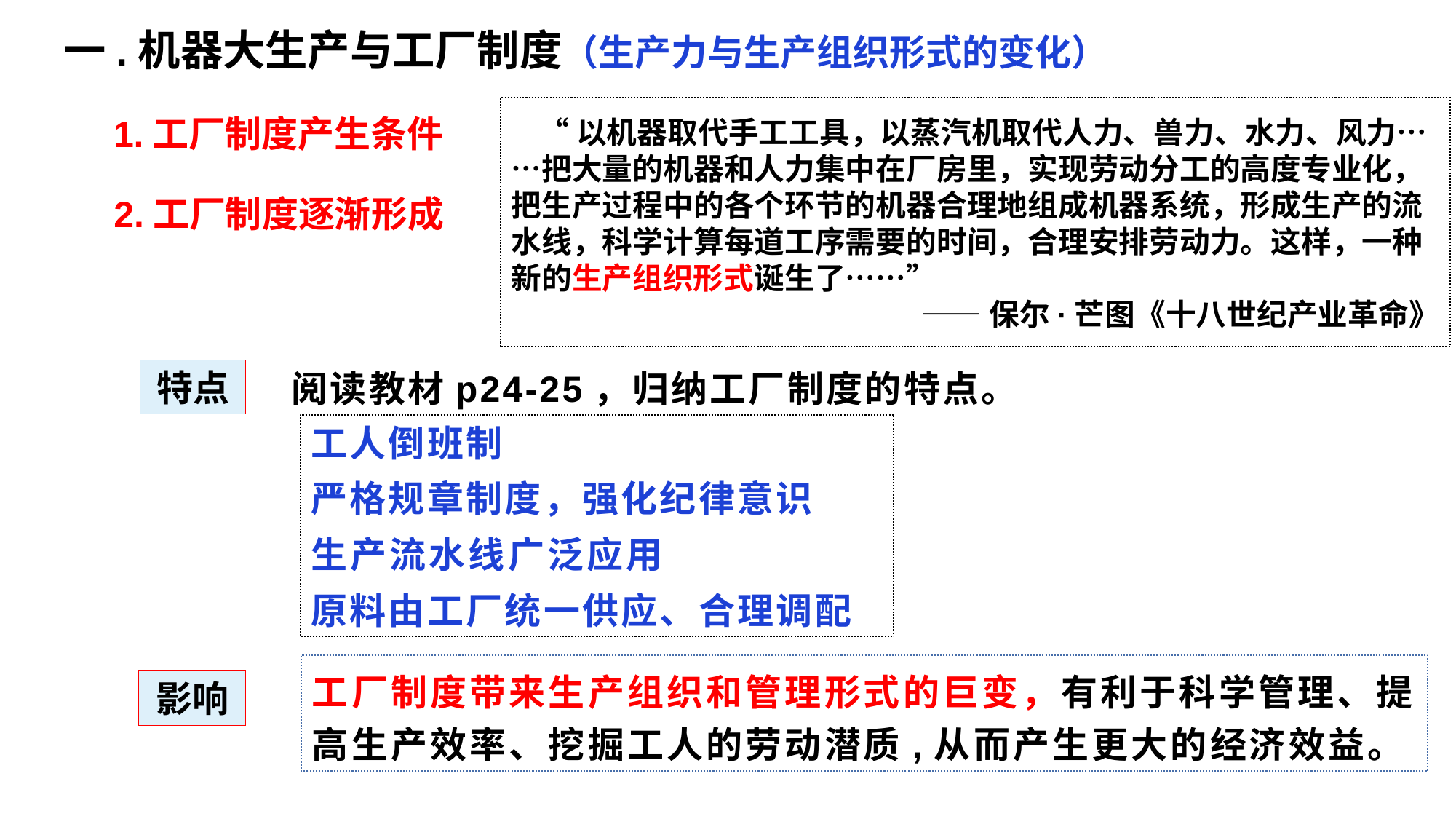

一.机器大生产与工厂制度（生产力与生产组织形式的变化）
    “以机器取代手工工具，以蒸汽机取代人力、兽力、水力、风力……把大量的机器和人力集中在厂房里，实现劳动分工的高度专业化，把生产过程中的各个环节的机器合理地组成机器系统，形成生产的流水线，科学计算每道工序需要的时间，合理安排劳动力。这样，一种新的生产组织形式诞生了……”
——保尔·芒图《十八世纪产业革命》
1.工厂制度产生条件
2.工厂制度逐渐形成
e7d195523061f1c01ef2b70529884c179423570dbaad84926380ABC1F97BAEF0C8FC051856578EAB7874501A1FFE158C4981707381814BCC4D9A8E3554438DEE4FBCF5A5B4D2A8B0989AB57E8BAC65EB486172191761AFEFAD98399B7F929649E3C9CC3C2EDB05375483D52C873C1D6A323B353A12750684349CA2B1649B470708ACE6AB0C23D190
阅读教材p24-25，归纳工厂制度的特点。
特点
工人倒班制
严格规章制度，强化纪律意识
生产流水线广泛应用
原料由工厂统一供应、合理调配
工厂制度带来生产组织和管理形式的巨变，有利于科学管理、提高生产效率、挖掘工人的劳动潜质,从而产生更大的经济效益。
影响